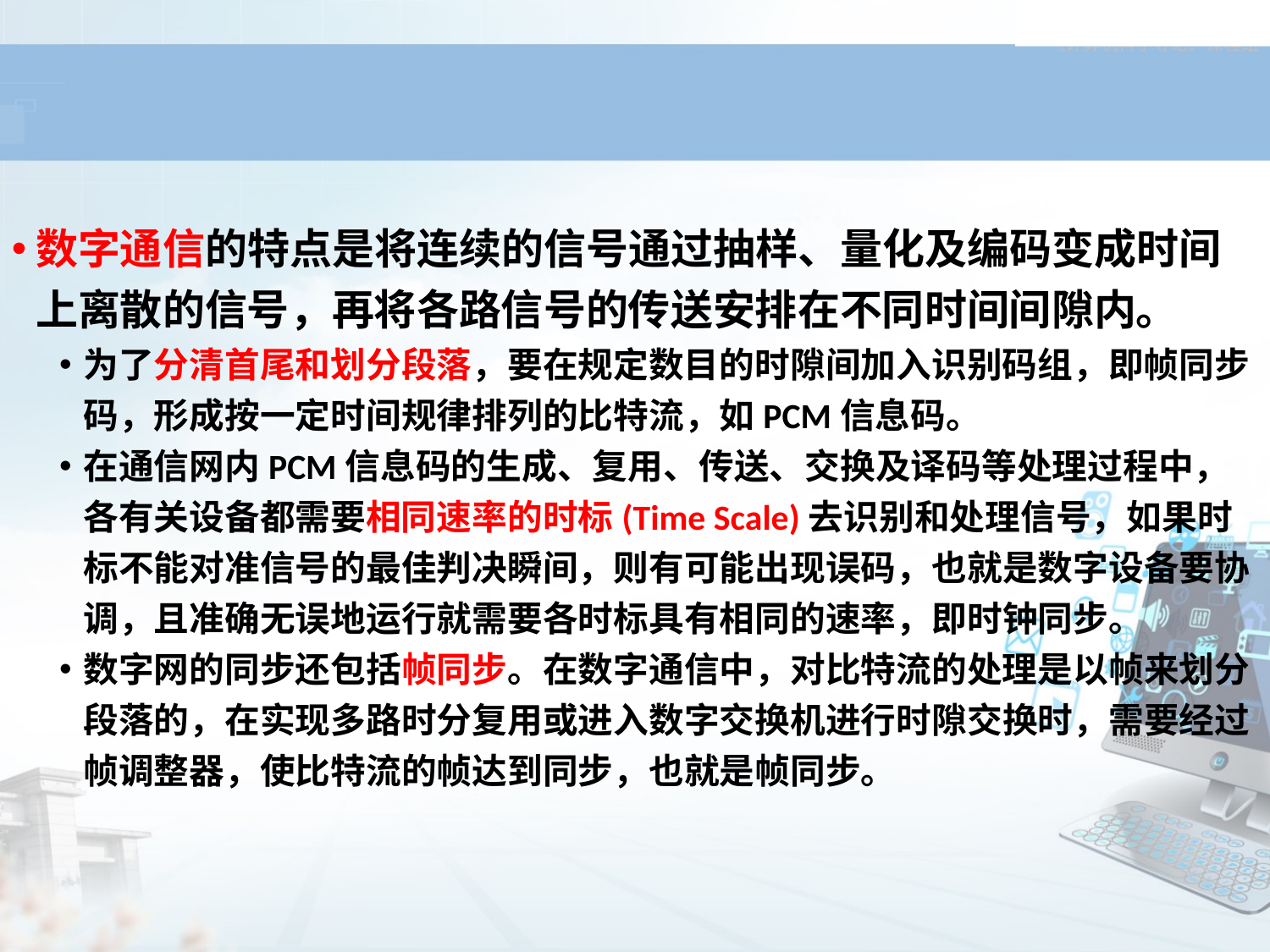

#
数字通信的特点是将连续的信号通过抽样、量化及编码变成时间上离散的信号，再将各路信号的传送安排在不同时间间隙内。
为了分清首尾和划分段落，要在规定数目的时隙间加入识别码组，即帧同步码，形成按一定时间规律排列的比特流，如PCM信息码。
在通信网内PCM信息码的生成、复用、传送、交换及译码等处理过程中，各有关设备都需要相同速率的时标(Time Scale)去识别和处理信号，如果时标不能对准信号的最佳判决瞬间，则有可能出现误码，也就是数字设备要协调，且准确无误地运行就需要各时标具有相同的速率，即时钟同步。
数字网的同步还包括帧同步。在数字通信中，对比特流的处理是以帧来划分段落的，在实现多路时分复用或进入数字交换机进行时隙交换时，需要经过帧调整器，使比特流的帧达到同步，也就是帧同步。